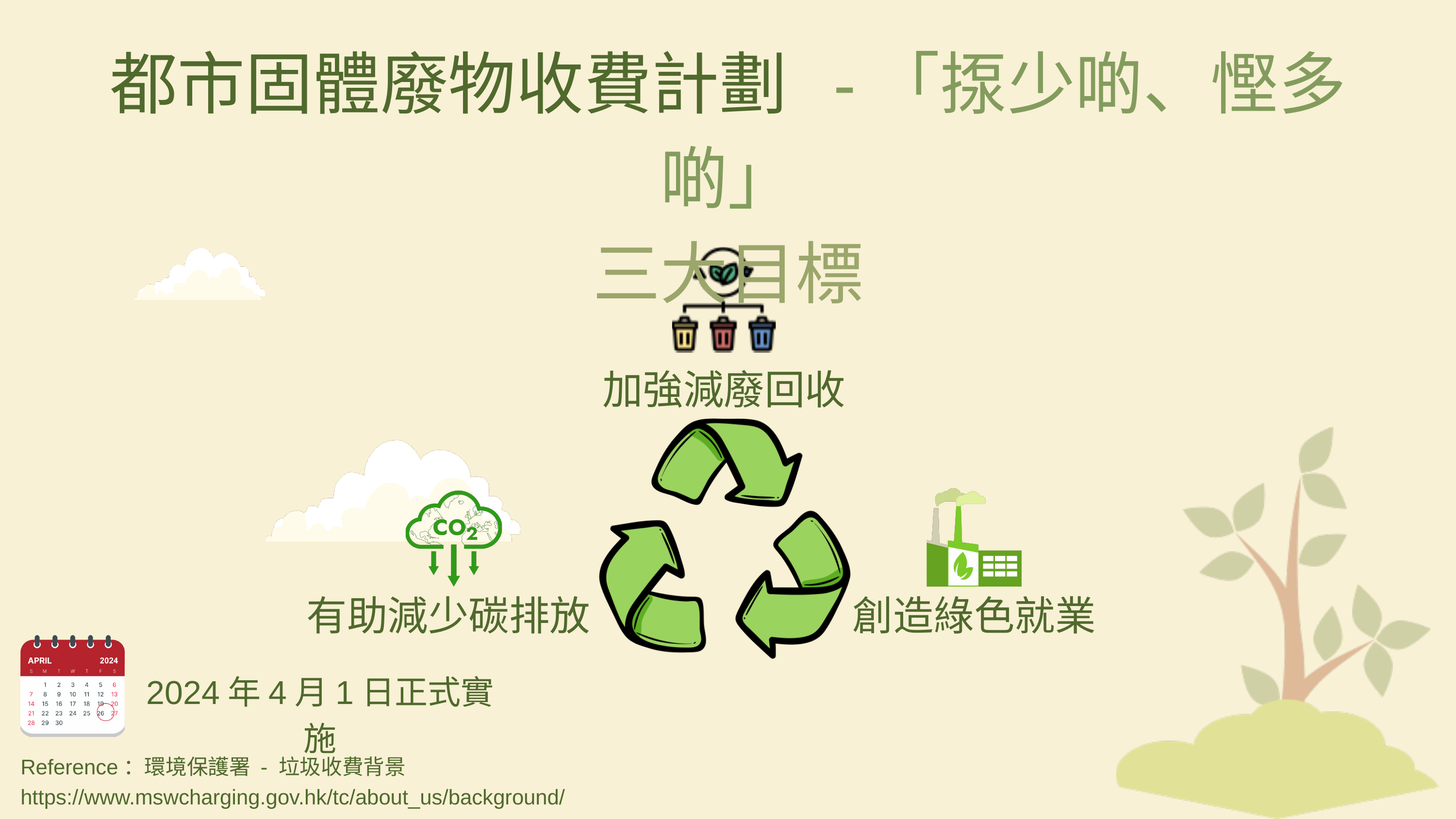

都市固體廢物收費計劃  -「揼少啲、慳多啲」
三大目標

加強減廢回收

有助減少碳排放
創造綠色就業

2024年4月1日正式實施

Reference：環境保護署 - 垃圾收費背景
https://www.mswcharging.gov.hk/tc/about_us/background/